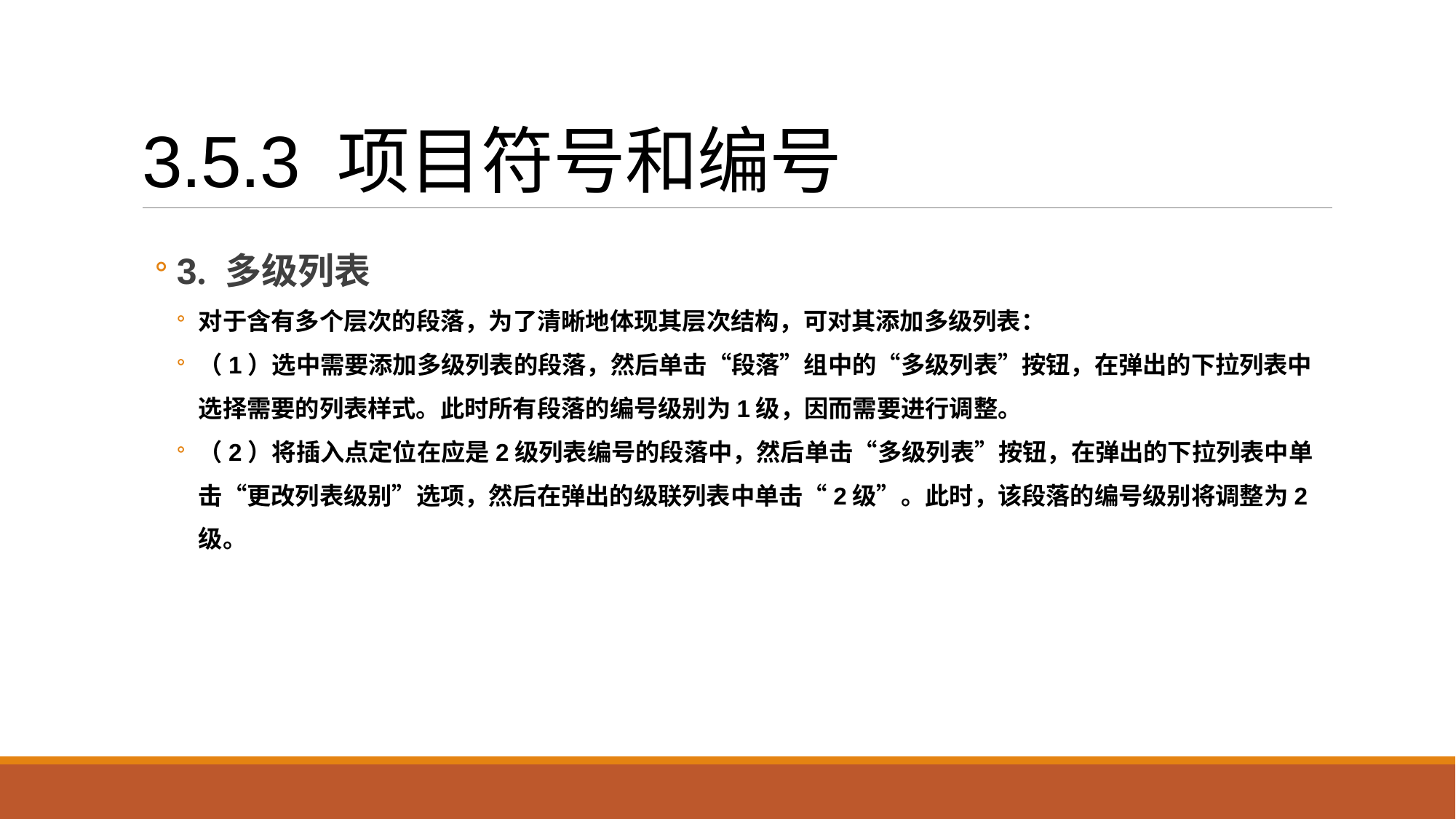

# 3.5.3 项目符号和编号
3. 多级列表
对于含有多个层次的段落，为了清晰地体现其层次结构，可对其添加多级列表：
（1）选中需要添加多级列表的段落，然后单击“段落”组中的“多级列表”按钮，在弹出的下拉列表中选择需要的列表样式。此时所有段落的编号级别为1级，因而需要进行调整。
（2）将插入点定位在应是2级列表编号的段落中，然后单击“多级列表”按钮，在弹出的下拉列表中单击“更改列表级别”选项，然后在弹出的级联列表中单击“2级”。此时，该段落的编号级别将调整为2级。